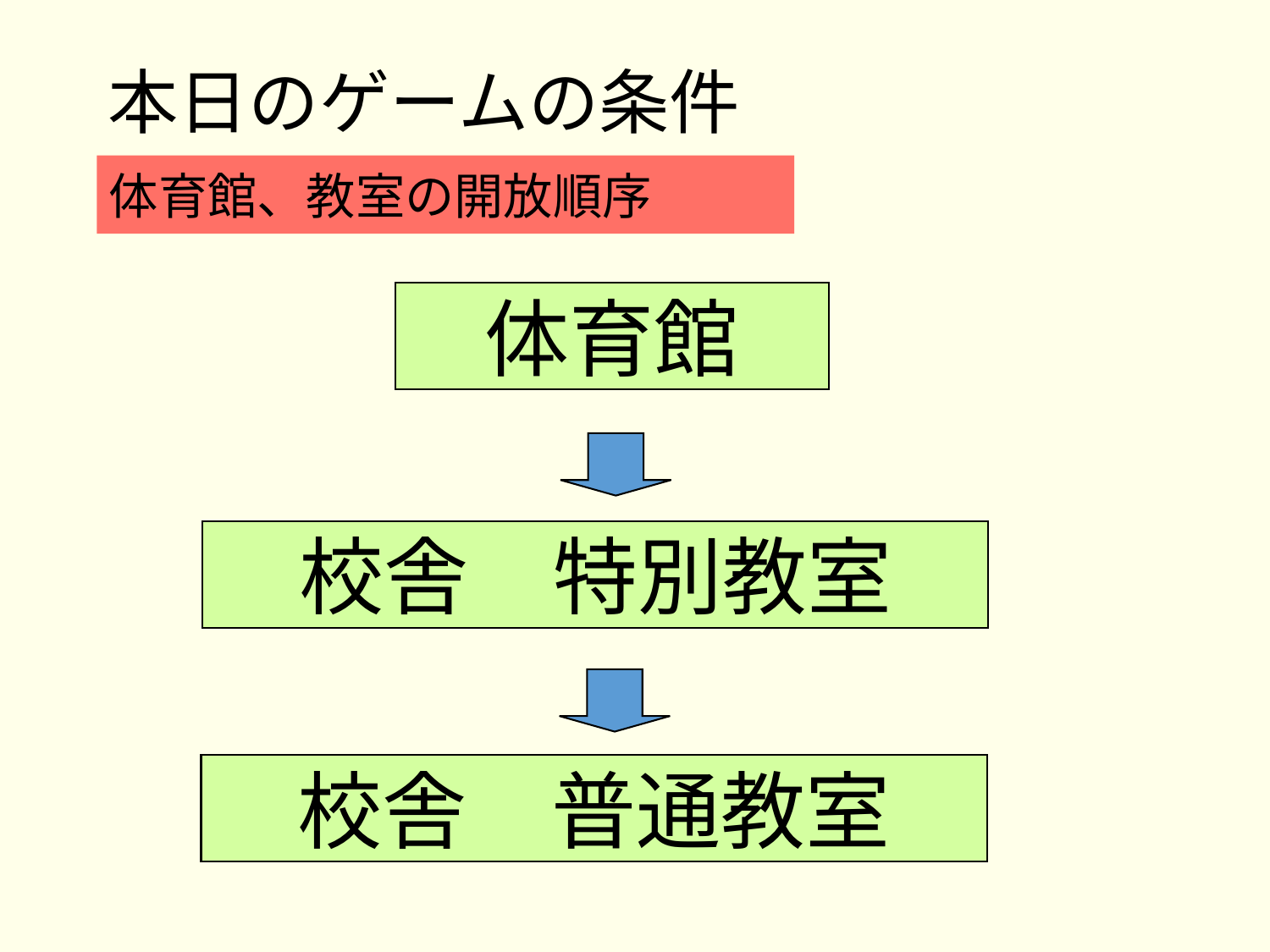

本日のゲームの条件
体育館、教室の開放順序
体育館

校舎　特別教室

校舎　普通教室